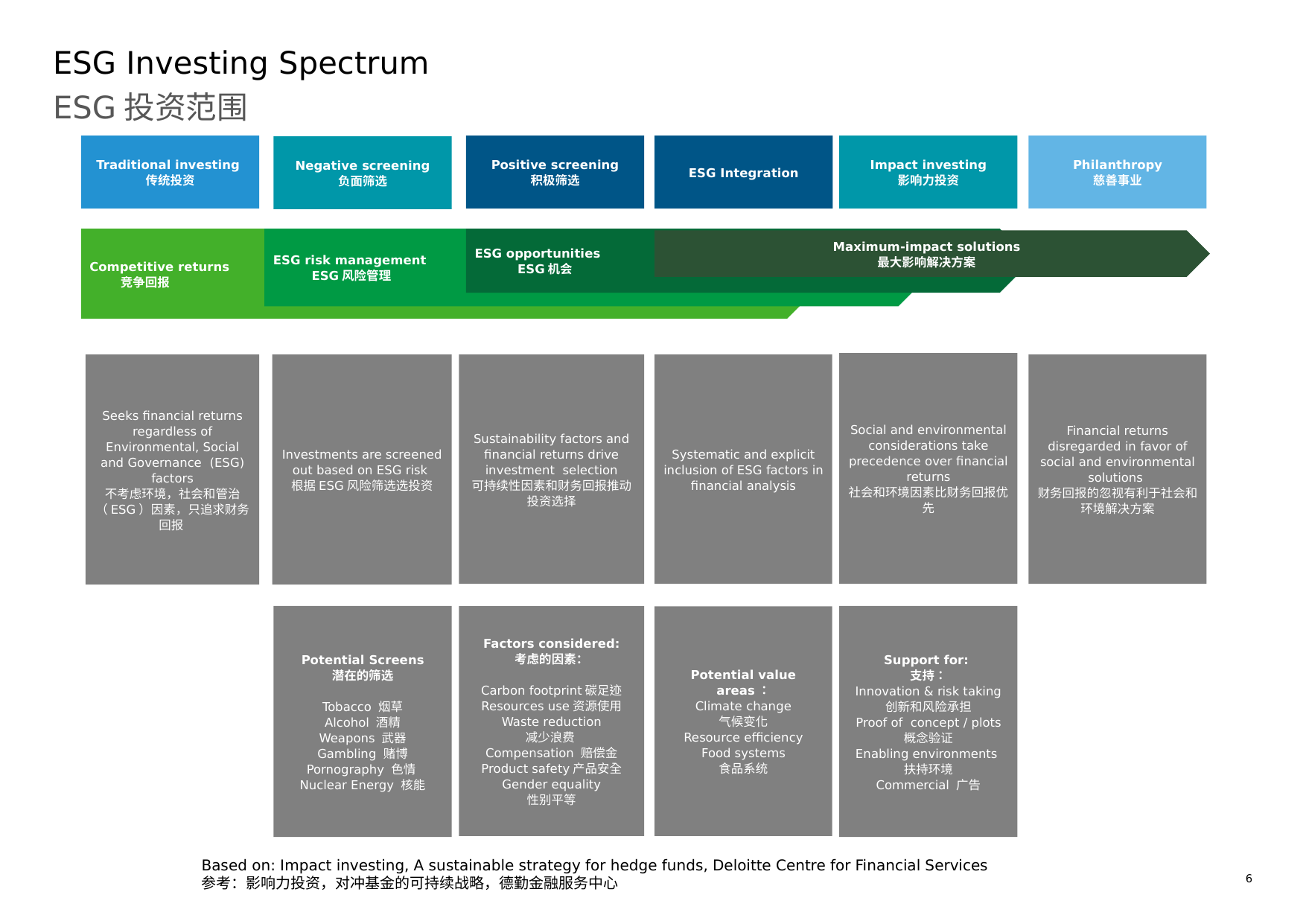

# ESG Investing Spectrum
ESG投资范围
Philanthropy
慈善事业
Traditional investing
传统投资
Positive screening
积极筛选
ESG Integration
Impact investing
影响力投资
Negative screening
负面筛选
Competitive returns
          竞争回报
ESG risk management
         ESG风险管理
ESG opportunities
          ESG机会
Maximum-impact solutions
最大影响解决方案
Social and environmental considerations take precedence over financial returns
社会和环境因素比财务回报优先
Seeks financial returns regardless of Environmental, Social and Governance  (ESG) factors
不考虑环境，社会和管治（ESG）因素，只追求财务回报
Systematic and explicit inclusion of ESG factors in financial analysis
Financial returns disregarded in favor of social and environmental solutions
财务回报的忽视有利于社会和环境解决方案
Investments are screened out based on ESG risk
根据ESG风险筛选选投资
Sustainability factors and financial returns drive investment  selection
可持续性因素和财务回报推动投资选择
Potential Screens
潜在的筛选

Tobacco 烟草
Alcohol 酒精
Weapons 武器
Gambling 赌博
Pornography 色情
Nuclear Energy 核能
Factors considered:
考虑的因素：

Carbon footprint碳足迹
Resources use资源使用
Waste reduction
减少浪费
Compensation 赔偿金
Product safety产品安全
Gender equality
性别平等
Support for:
支持：
Innovation & risk taking 创新和风险承担
Proof of  concept / plots 概念验证
Enabling environments
扶持环境
Commercial 广告
Potential value areas：
Climate change
气候变化
Resource efficiency
Food systems
食品系统
Based on: Impact investing, A sustainable strategy for hedge funds, Deloitte Centre for Financial Services
参考：影响力投资，对冲基金的可持续战略，德勤金融服务中心